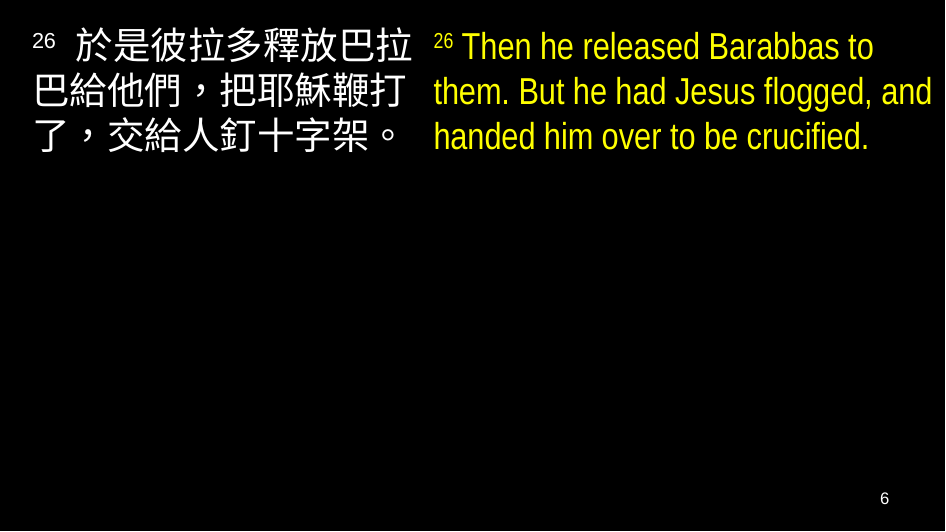

26 於是彼拉多釋放巴拉巴給他們，把耶穌鞭打了，交給人釘十字架。
26 Then he released Barabbas to them. But he had Jesus flogged, and handed him over to be crucified.
6